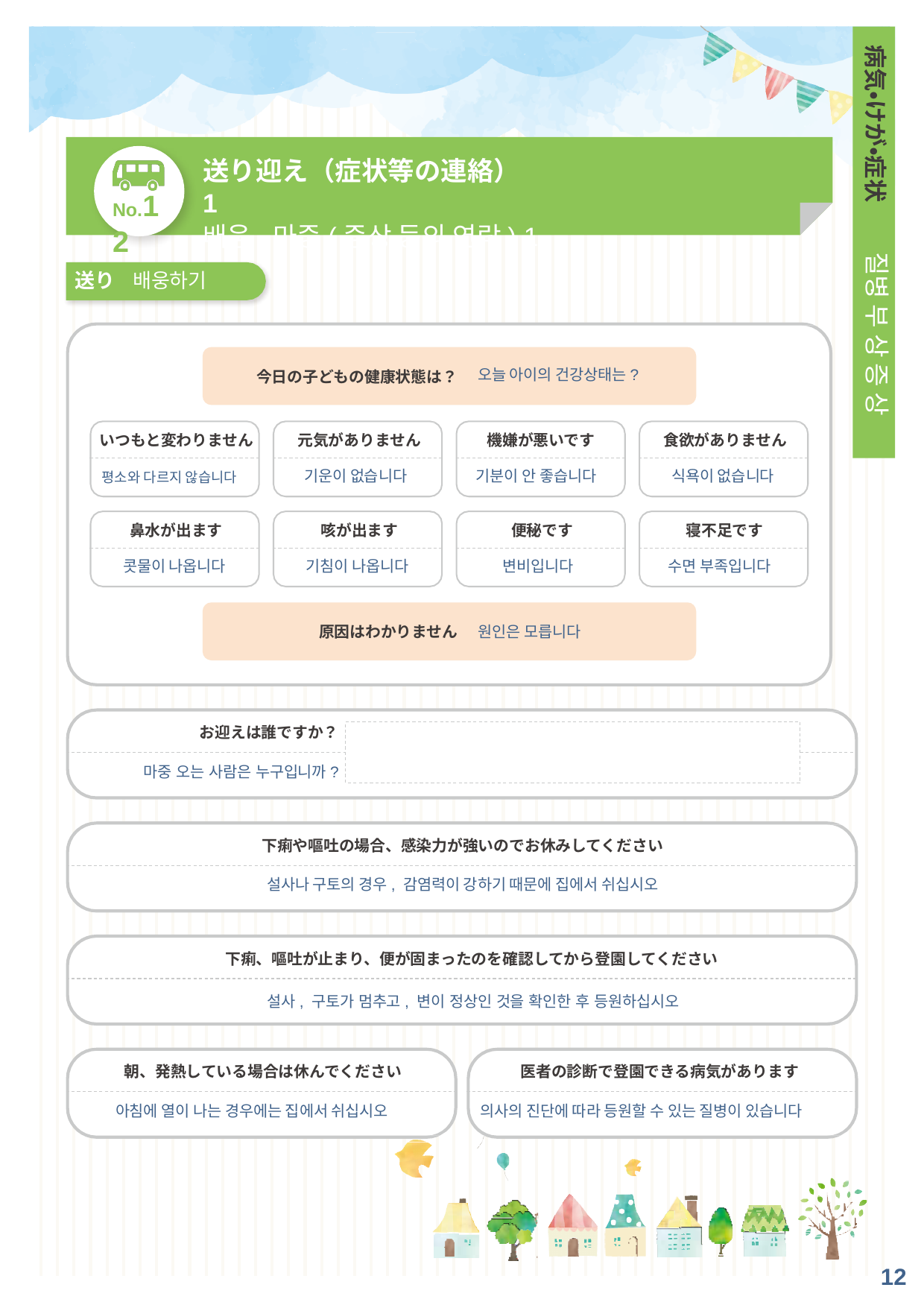

病気・けが・症状

送り迎え（症状等の連絡）1
배웅·마중(증상 등의 연락) 1

No.12
질병 부 상 증 상

送り	배웅하기
·

·
오늘 아이의 건강상태는?
今日の子どもの健康状態は？

いつもと変わりません
元気がありません
機嫌が悪いです
食欲がありません
기운이 없습니다
기분이 안 좋습니다
식욕이 없습니다
평소와 다르지 않습니다

鼻水が出ます
咳が出ます
便秘です
寝不足です
콧물이 나옵니다
기침이 나옵니다
변비입니다
수면 부족입니다

원인은 모릅니다
原因はわかりません

お迎えは誰ですか？
마중 오는 사람은 누구입니까?

下痢や嘔吐の場合、感染力が強いのでお休みしてください
설사나 구토의 경우, 감염력이 강하기 때문에 집에서 쉬십시오

下痢、嘔吐が止まり、便が固まったのを確認してから登園してください
설사, 구토가 멈추고, 변이 정상인 것을 확인한 후 등원하십시오

朝、発熱している場合は休んでください
医者の診断で登園できる病気があります
아침에 열이 나는 경우에는 집에서 쉬십시오
의사의 진단에 따라 등원할 수 있는 질병이 있습니다

12